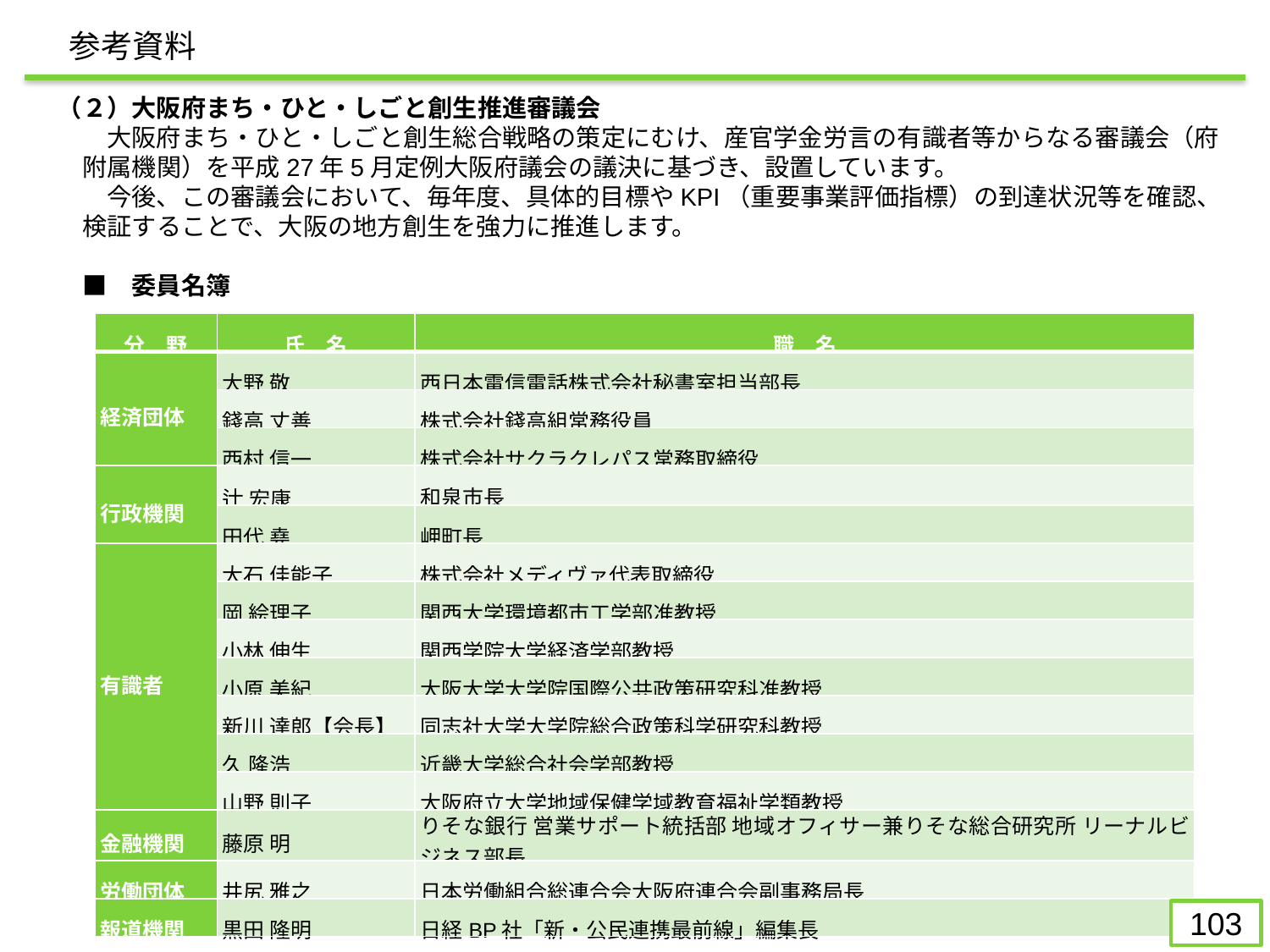

参考資料
（２）大阪府まち・ひと・しごと創生推進審議会
　　大阪府まち・ひと・しごと創生総合戦略の策定にむけ、産官学金労言の有識者等からなる審議会（府附属機関）を平成27年5月定例大阪府議会の議決に基づき、設置しています。
　　今後、この審議会において、毎年度、具体的目標やKPI（重要事業評価指標）の到達状況等を確認、検証することで、大阪の地方創生を強力に推進します。

　■　委員名簿

| 分　野 | 氏　名 | 職　名 |
| --- | --- | --- |
| 経済団体 | 大野 敬 | 西日本電信電話株式会社秘書室担当部長 |
|  | 錢高 丈善 | 株式会社錢高組常務役員 |
|  | 西村 信一 | 株式会社サクラクレパス常務取締役 |
| 行政機関 | 辻 宏康 | 和泉市長 |
|  | 田代 堯 | 岬町長 |
| 有識者 | 大石 佳能子 | 株式会社メディヴァ代表取締役 |
|  | 岡 絵理子 | 関西大学環境都市工学部准教授 |
|  | 小林 伸生 | 関西学院大学経済学部教授 |
|  | 小原 美紀 | 大阪大学大学院国際公共政策研究科准教授 |
|  | 新川 達郎【会長】 | 同志社大学大学院総合政策科学研究科教授 |
|  | 久 隆浩 | 近畿大学総合社会学部教授 |
|  | 山野 則子 | 大阪府立大学地域保健学域教育福祉学類教授 |
| 金融機関 | 藤原 明 | りそな銀行 営業サポート統括部 地域オフィサー兼りそな総合研究所 リーナルビジネス部長 |
| 労働団体 | 井尻 雅之 | 日本労働組合総連合会大阪府連合会副事務局長 |
| 報道機関 | 黒田 隆明 | 日経BP社「新・公民連携最前線」編集長 |
103